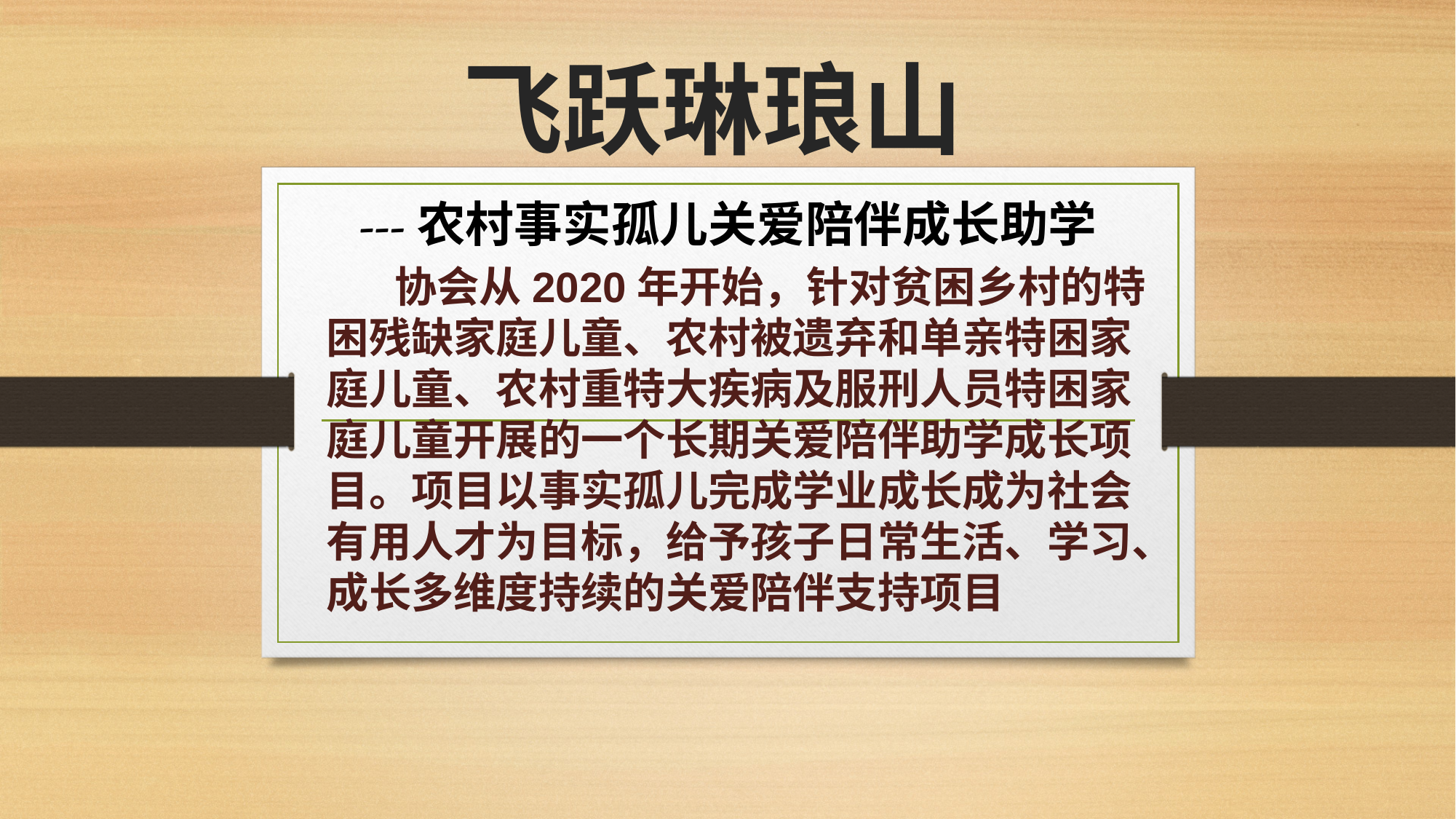

# 飞跃琳琅山
---农村事实孤儿关爱陪伴成长助学
      协会从2020年开始，针对贫困乡村的特困残缺家庭儿童、农村被遗弃和单亲特困家庭儿童、农村重特大疾病及服刑人员特困家庭儿童开展的一个长期关爱陪伴助学成长项目。项目以事实孤儿完成学业成长成为社会有用人才为目标，给予孩子日常生活、学习、成长多维度持续的关爱陪伴支持项目